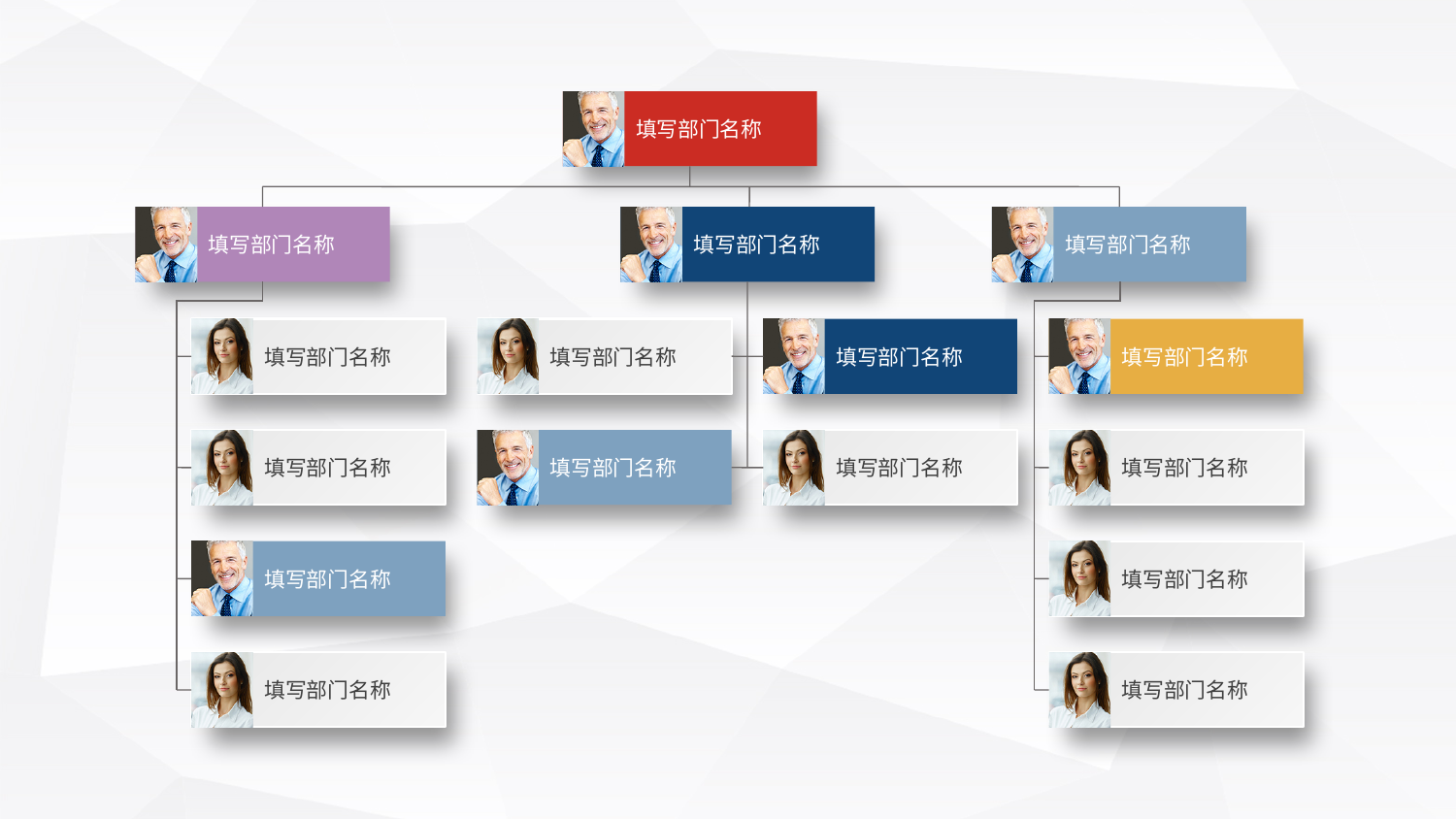

填写部门名称

填写部门名称

填写部门名称

填写部门名称

填写部门名称

填写部门名称

填写部门名称

填写部门名称

填写部门名称

填写部门名称

填写部门名称

填写部门名称

填写部门名称

填写部门名称

填写部门名称

填写部门名称